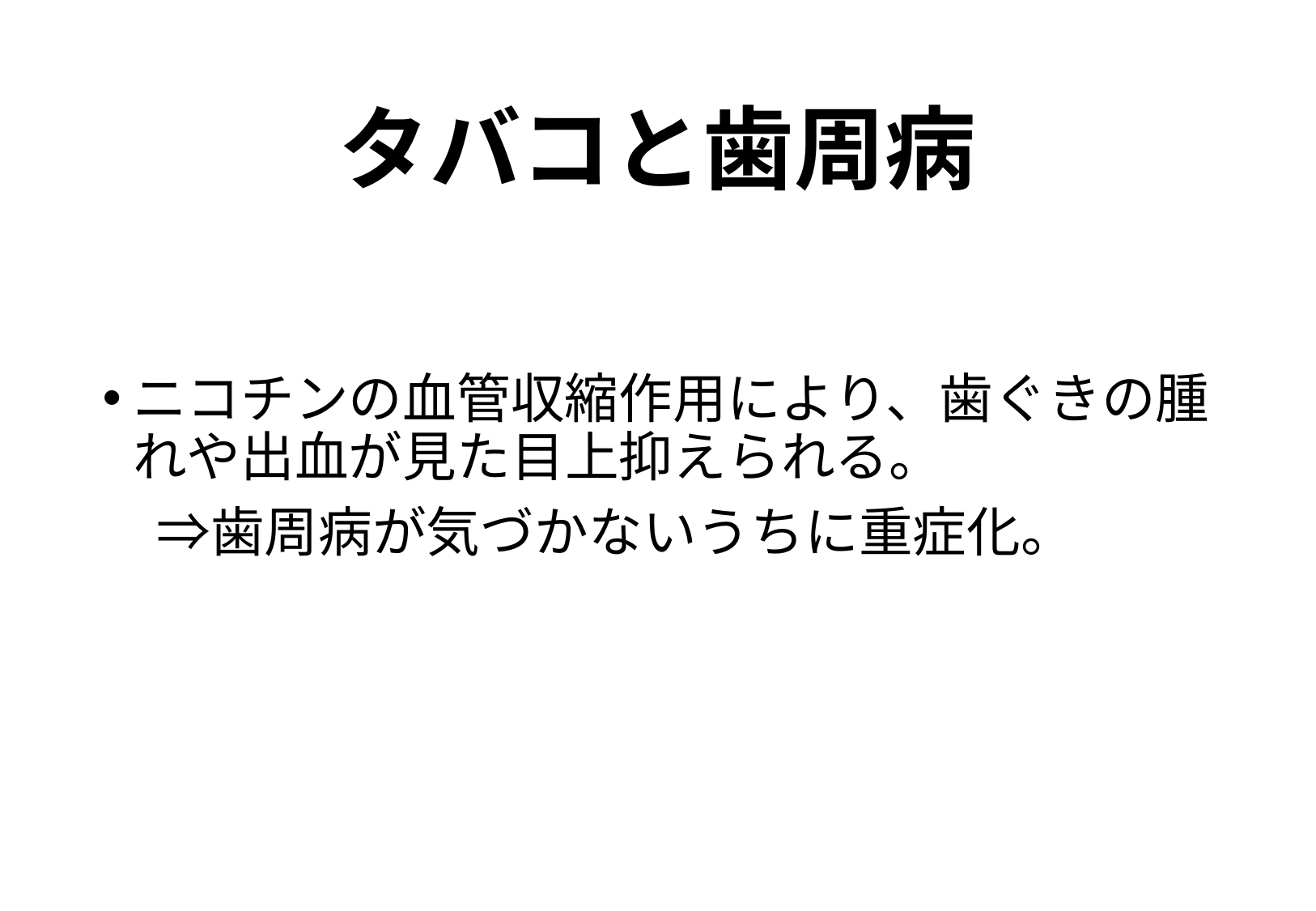

# タバコと歯周病
ニコチンの血管収縮作用により、歯ぐきの腫れや出血が見た目上抑えられる。
　⇒歯周病が気づかないうちに重症化。